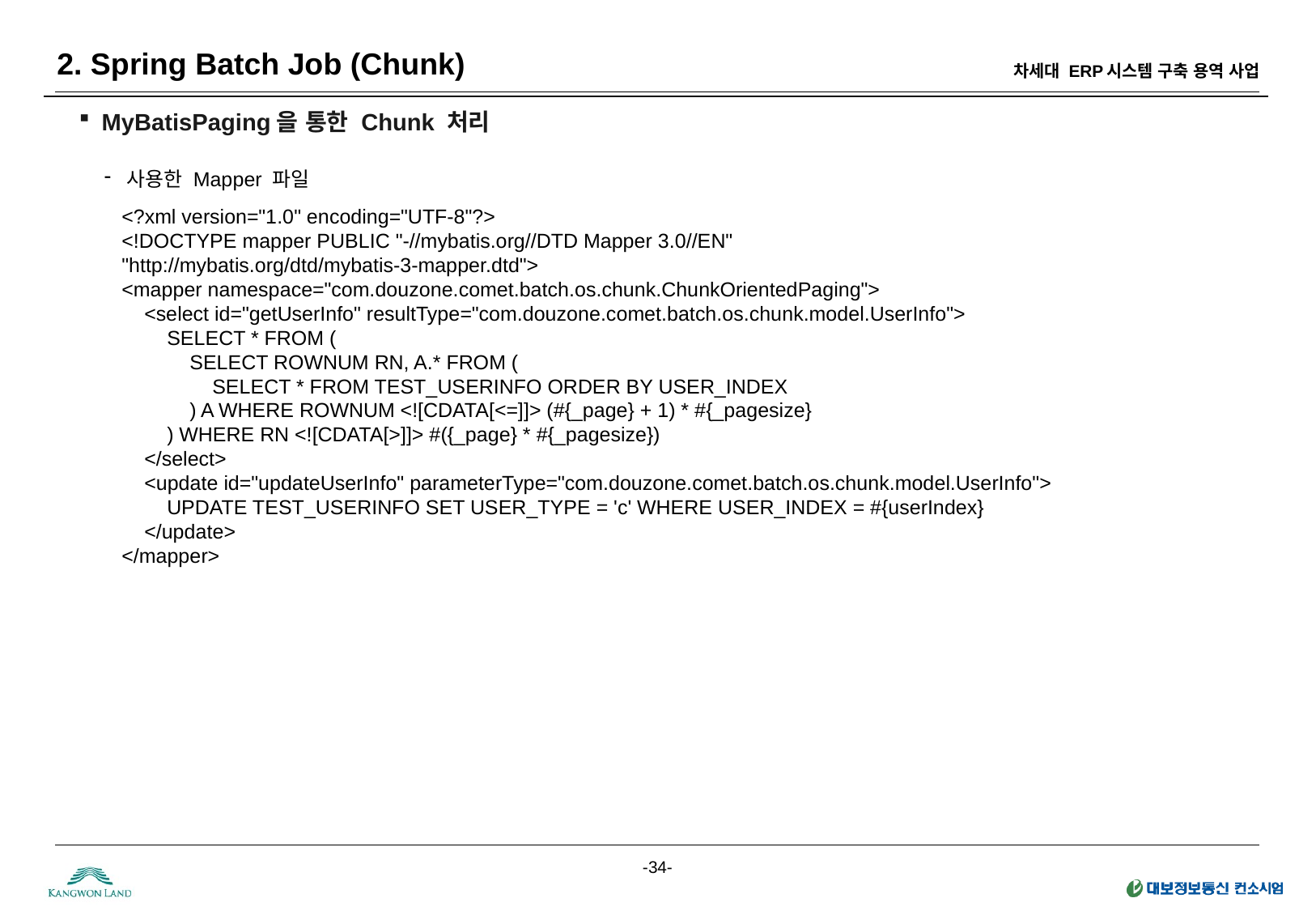

2. Spring Batch Job (Chunk)
MyBatisPaging을 통한 Chunk 처리

사용한 Mapper 파일
<?xml version="1.0" encoding="UTF-8"?>
<!DOCTYPE mapper PUBLIC "-//mybatis.org//DTD Mapper 3.0//EN"
"http://mybatis.org/dtd/mybatis-3-mapper.dtd">
<mapper namespace="com.douzone.comet.batch.os.chunk.ChunkOrientedPaging">
    <select id="getUserInfo" resultType="com.douzone.comet.batch.os.chunk.model.UserInfo">
        SELECT * FROM (
            SELECT ROWNUM RN, A.* FROM (
                SELECT * FROM TEST_USERINFO ORDER BY USER_INDEX
            ) A WHERE ROWNUM <![CDATA[<=]]> (#{_page} + 1) * #{_pagesize}
        ) WHERE RN <![CDATA[>]]> #({_page} * #{_pagesize})
    </select>
    <update id="updateUserInfo" parameterType="com.douzone.comet.batch.os.chunk.model.UserInfo">
        UPDATE TEST_USERINFO SET USER_TYPE = 'c' WHERE USER_INDEX = #{userIndex}
    </update>
</mapper>